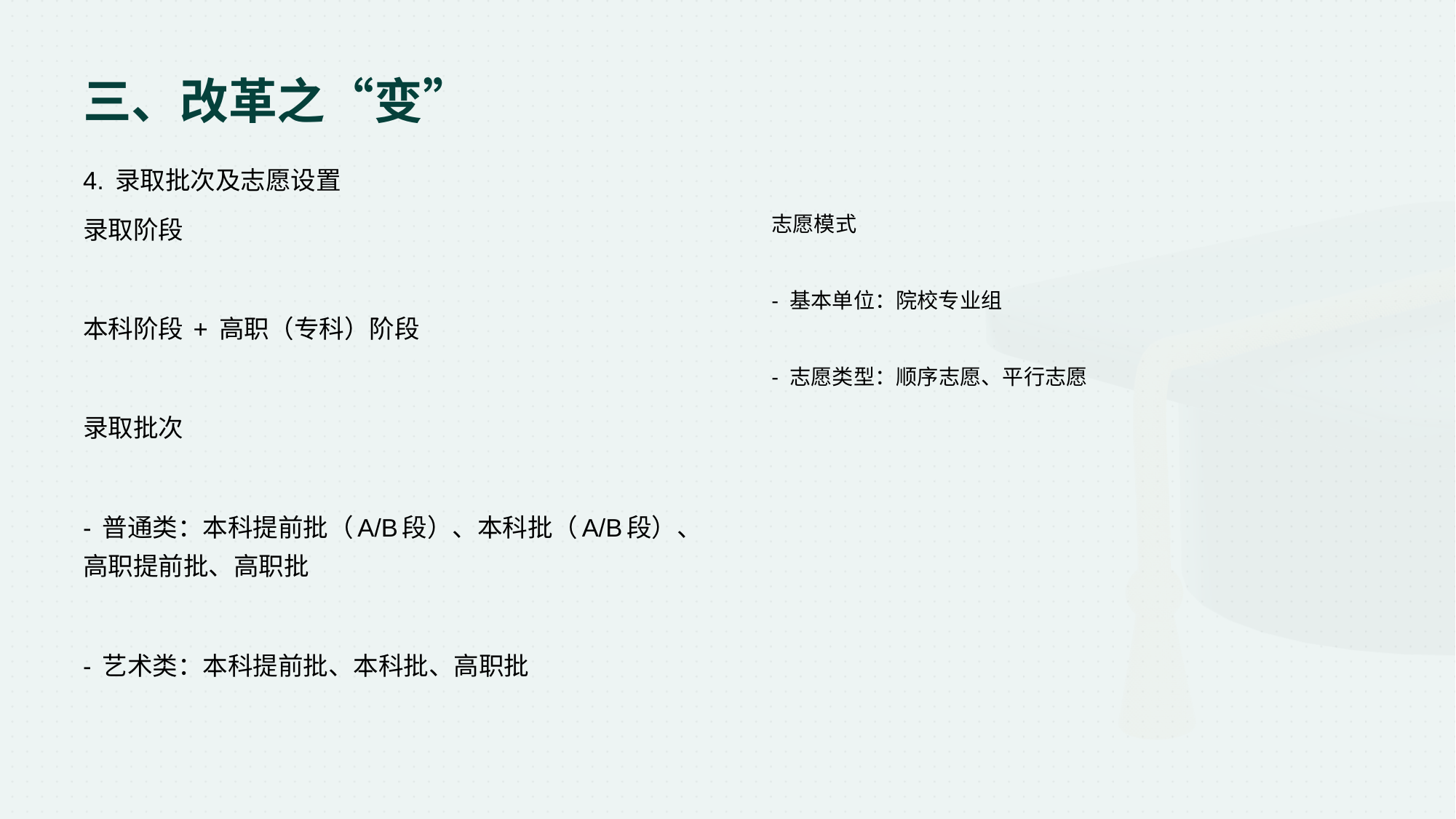

# 三、改革之“变”
4. 录取批次及志愿设置
录取阶段

本科阶段 + 高职（专科）阶段

录取批次

- 普通类：本科提前批（A/B段）、本科批（A/B段）、高职提前批、高职批

- 艺术类：本科提前批、本科批、高职批

志愿模式

- 基本单位：院校专业组

- 志愿类型：顺序志愿、平行志愿